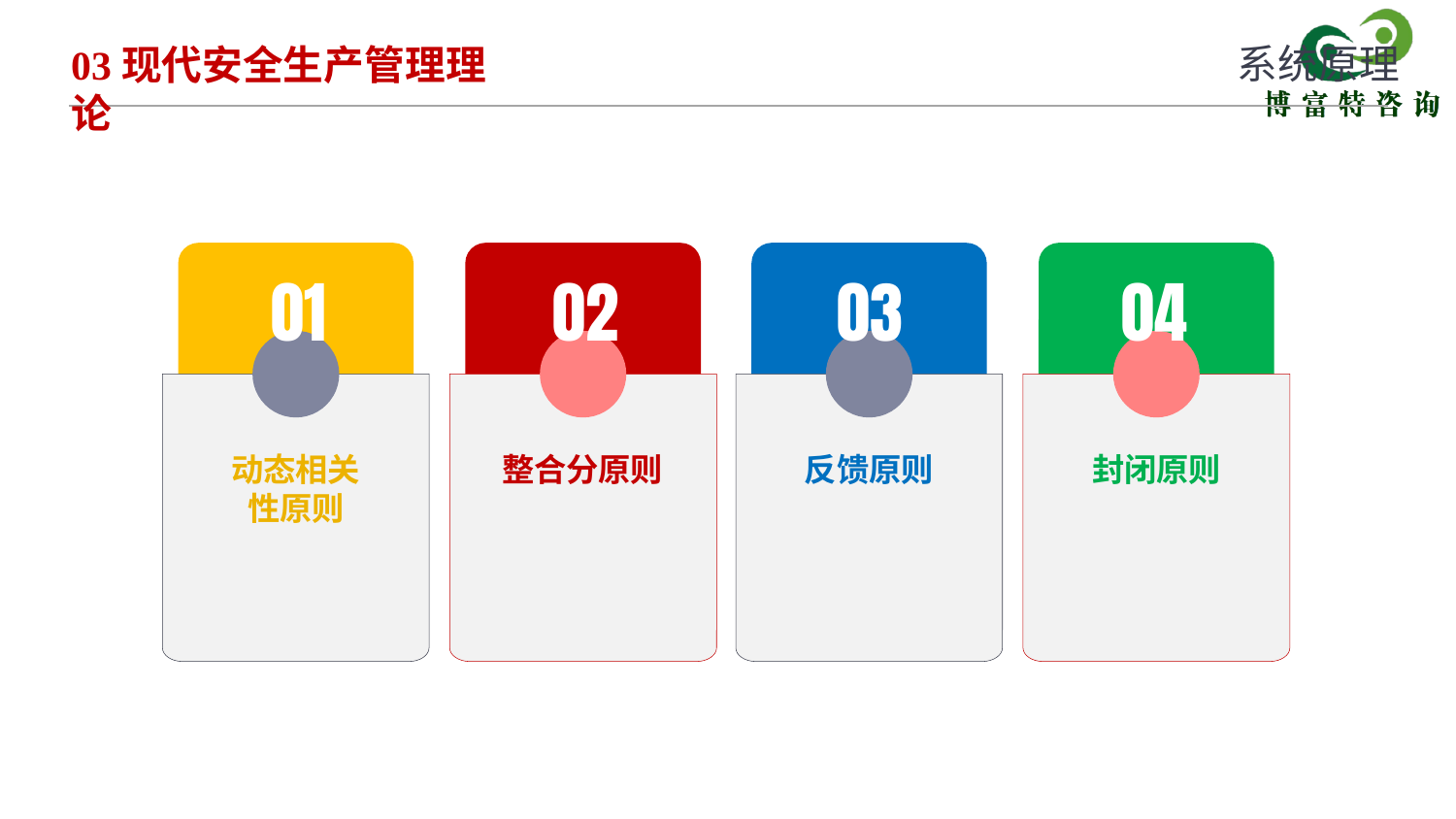

系统原理
03现代安全生产管理理论

01

动态相关性原则

02

整合分原则

03

反馈原则

04

封闭原则